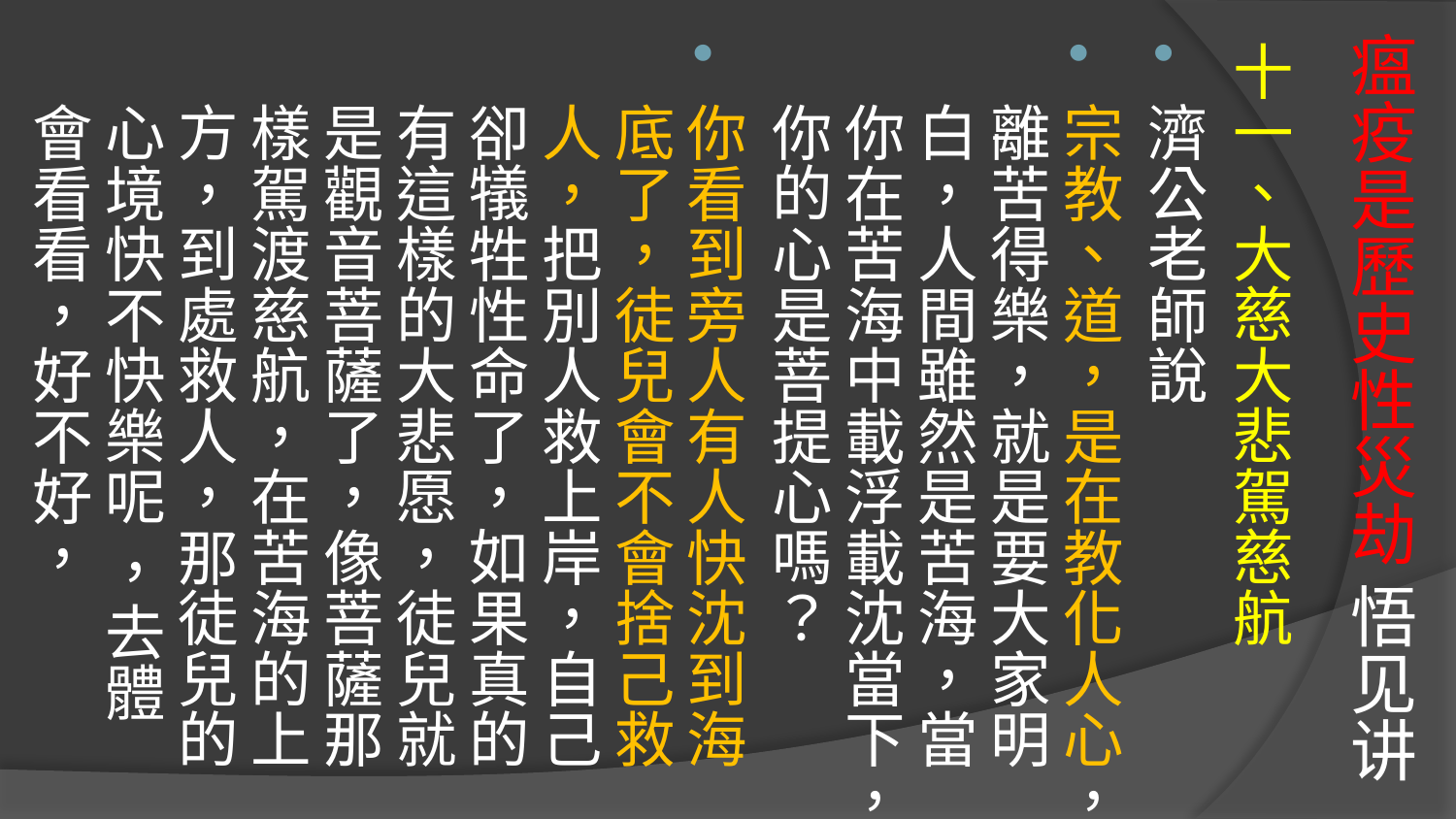

十一、大慈大悲駕慈航
濟公老師說
宗教、道，是在教化人心，離苦得樂，就是要大家明白，人間雖然是苦海，當你在苦海中載浮載沈當下，你的心是菩提心嗎？
你看到旁人有人快沈到海底了，徒兒會不會捨己救人，把別人救上岸，自己卻犠牲性命了，如果真的有這樣的大悲愿，徒兒就是觀音菩薩了，像菩薩那樣駕渡慈航，在苦海的上方，到處救人，那徒兒的心境快不快樂呢 ，去體會看看，好不好，
# 瘟疫是歷史性災劫 悟见讲